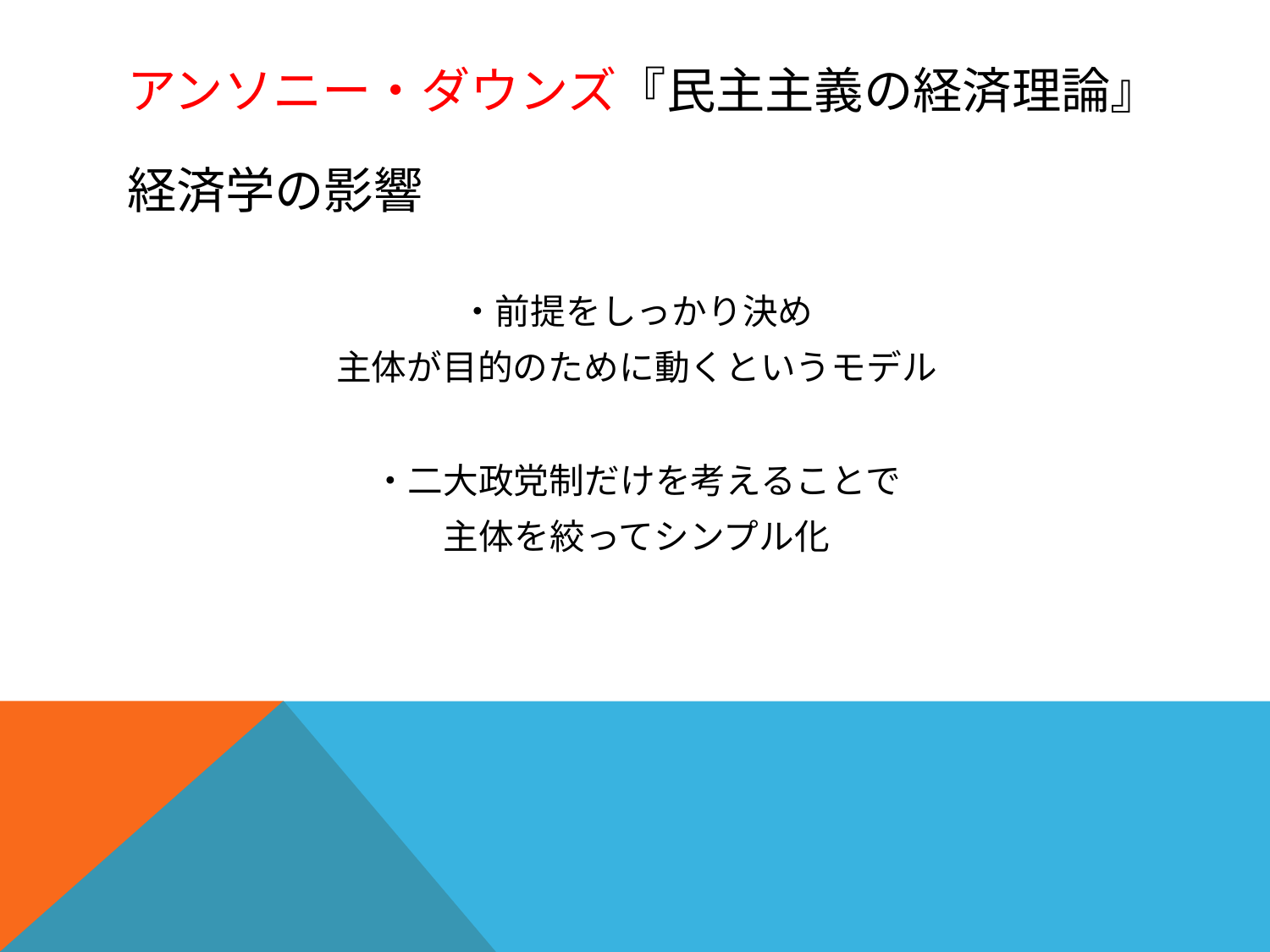

# アンソニー・ダウンズ『民主主義の経済理論』
経済学の影響

・前提をしっかり決め
主体が目的のために動くというモデル

・二大政党制だけを考えることで
主体を絞ってシンプル化